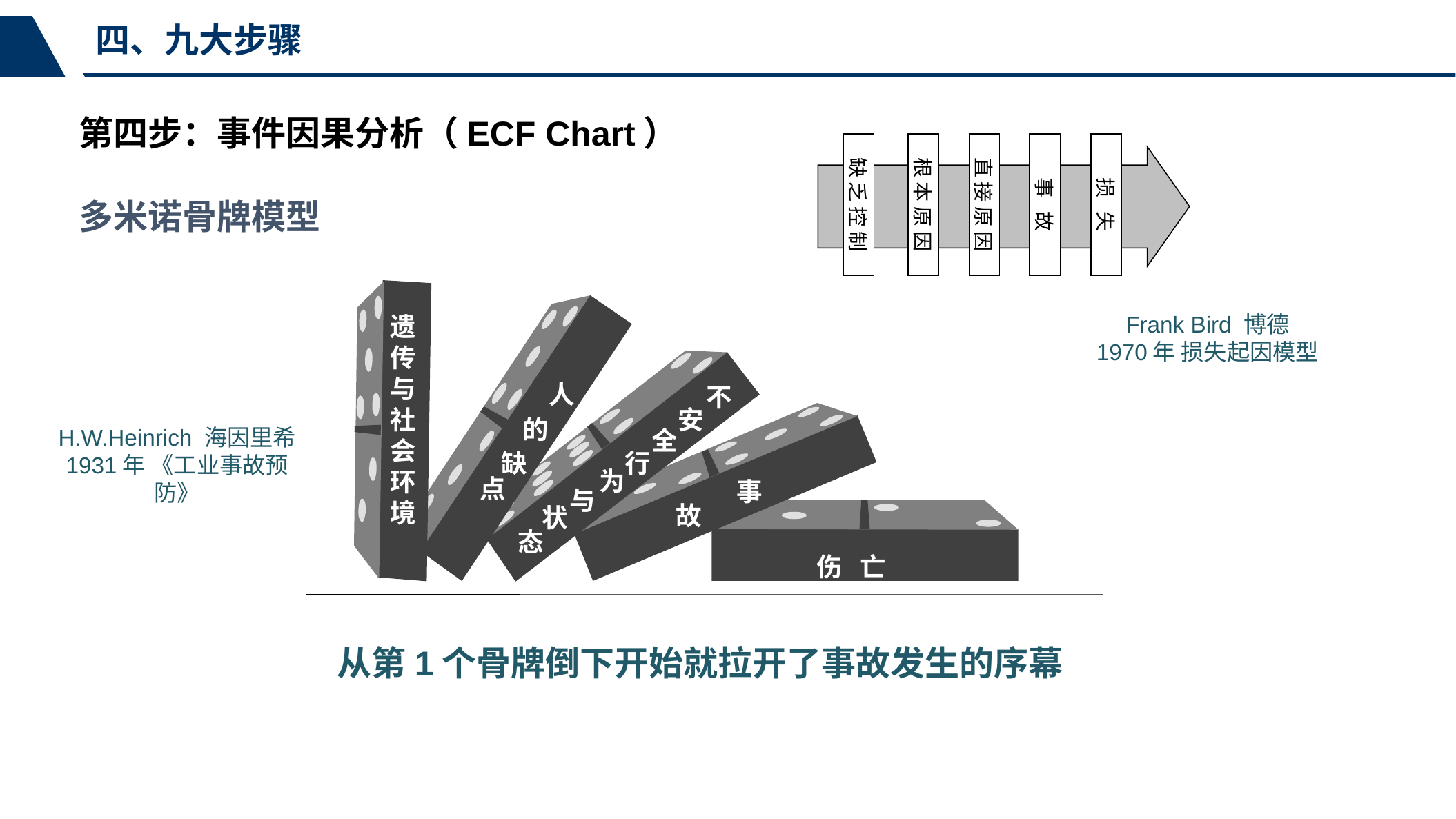

四、九大步骤

第四步：事件因果分析（ECF Chart）
缺 乏 控 制
根 本 原 因
直 接 原 因
事   故
损   失

Frank Bird 博德
1970年 损失起因模型
多米诺骨牌模型

遗传与
社
会
环
境
 人
 不
 安
 的
 全
 行
 缺
 为
 点
    事
   故
伤   亡

从第1个骨牌倒下开始就拉开了事故发生的序幕
H.W.Heinrich 海因里希
1931年 《工业事故预防》
    与
   状
   态